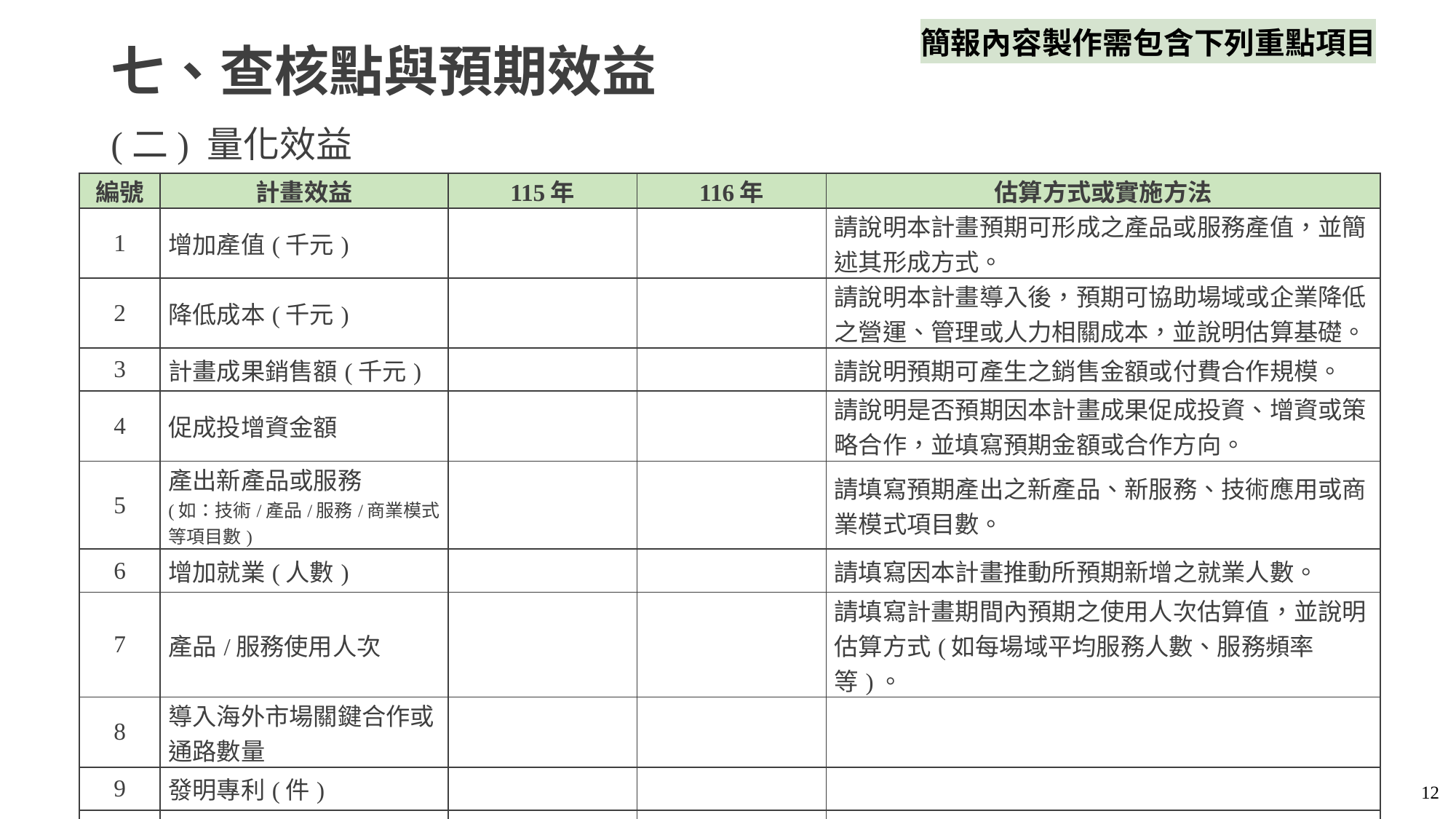

簡報內容製作需包含下列重點項目
# 七、查核點與預期效益
(二) 量化效益
| 編號 | 計畫效益 | 115年 | 116年 | 估算方式或實施方法 |
| --- | --- | --- | --- | --- |
| 1 | 增加產值(千元) |  |  | 請說明本計畫預期可形成之產品或服務產值，並簡述其形成方式。 |
| 2 | 降低成本(千元) |  |  | 請說明本計畫導入後，預期可協助場域或企業降低之營運、管理或人力相關成本，並說明估算基礎。 |
| 3 | 計畫成果銷售額(千元) |  |  | 請說明預期可產生之銷售金額或付費合作規模。 |
| 4 | 促成投增資金額 |  |  | 請說明是否預期因本計畫成果促成投資、增資或策略合作，並填寫預期金額或合作方向。 |
| 5 | 產出新產品或服務 (如：技術/產品/服務/商業模式等項目數) |  |  | 請填寫預期產出之新產品、新服務、技術應用或商業模式項目數。 |
| 6 | 增加就業(人數) |  |  | 請填寫因本計畫推動所預期新增之就業人數。 |
| 7 | 產品/服務使用人次 |  |  | 請填寫計畫期間內預期之使用人次估算值，並說明估算方式(如每場域平均服務人數、服務頻率等)。 |
| 8 | 導入海外市場關鍵合作或通路數量 |  |  |  |
| 9 | 發明專利(件) |  |  |  |
| 10 | 新型、設計專利(件) |  |  |  |
12